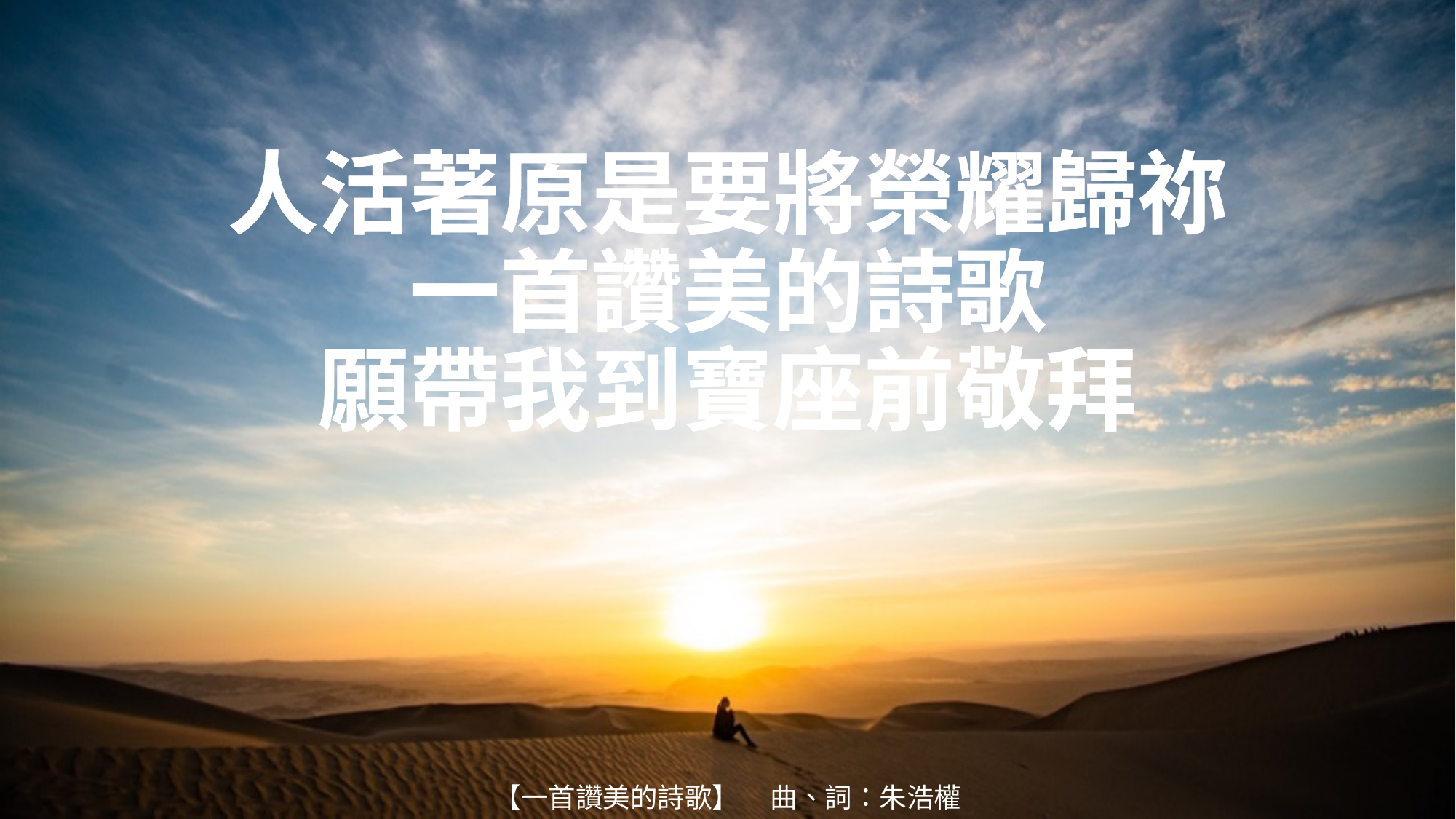

人活著原是要將榮耀歸祢
一首讚美的詩歌
願帶我到寶座前敬拜
【一首讚美的詩歌】     曲、詞：朱浩權